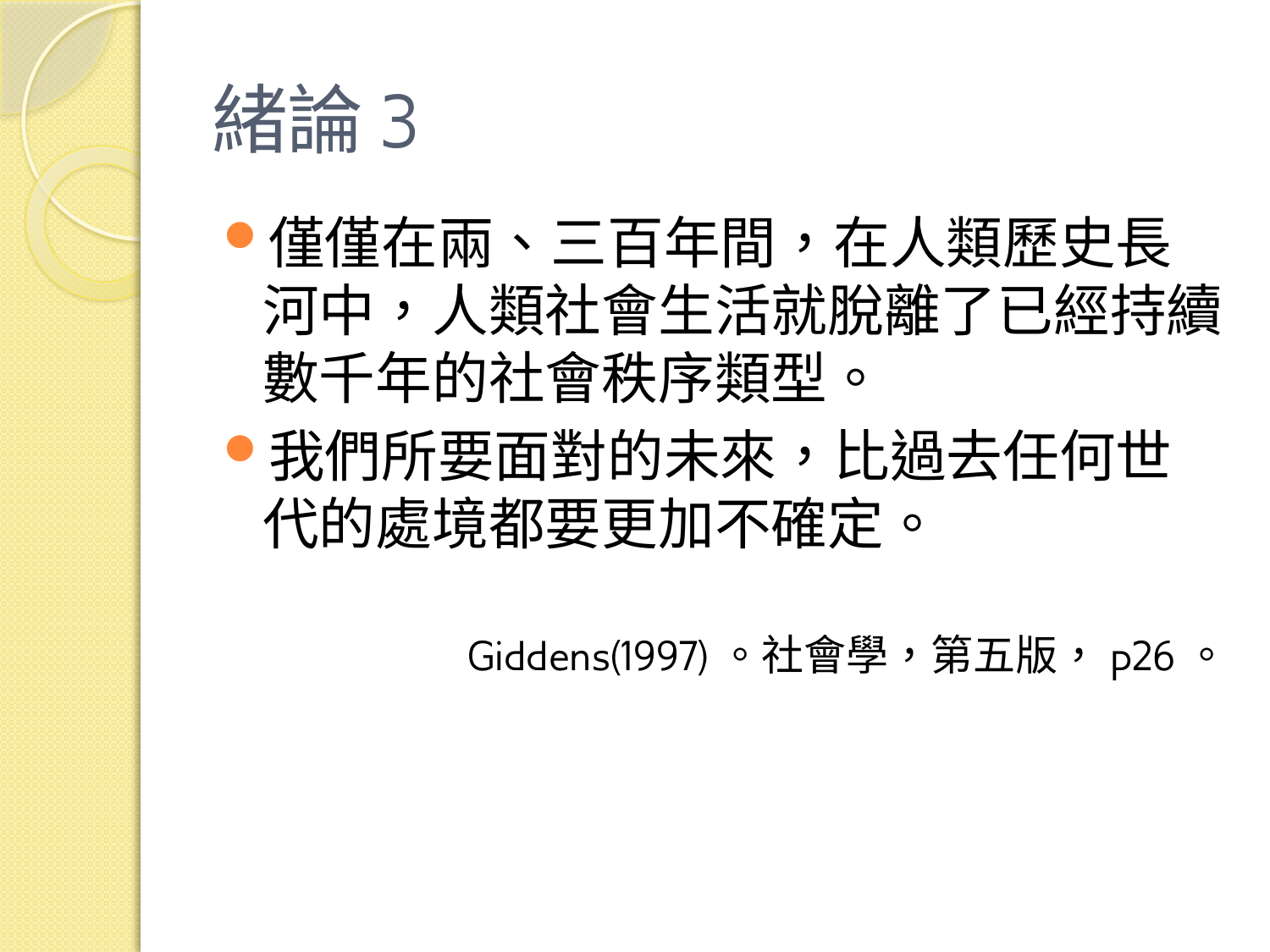

# 緒論3
僅僅在兩、三百年間，在人類歷史長河中，人類社會生活就脫離了已經持續數千年的社會秩序類型。
我們所要面對的未來，比過去任何世代的處境都要更加不確定。

Giddens(1997)。社會學，第五版，p26。